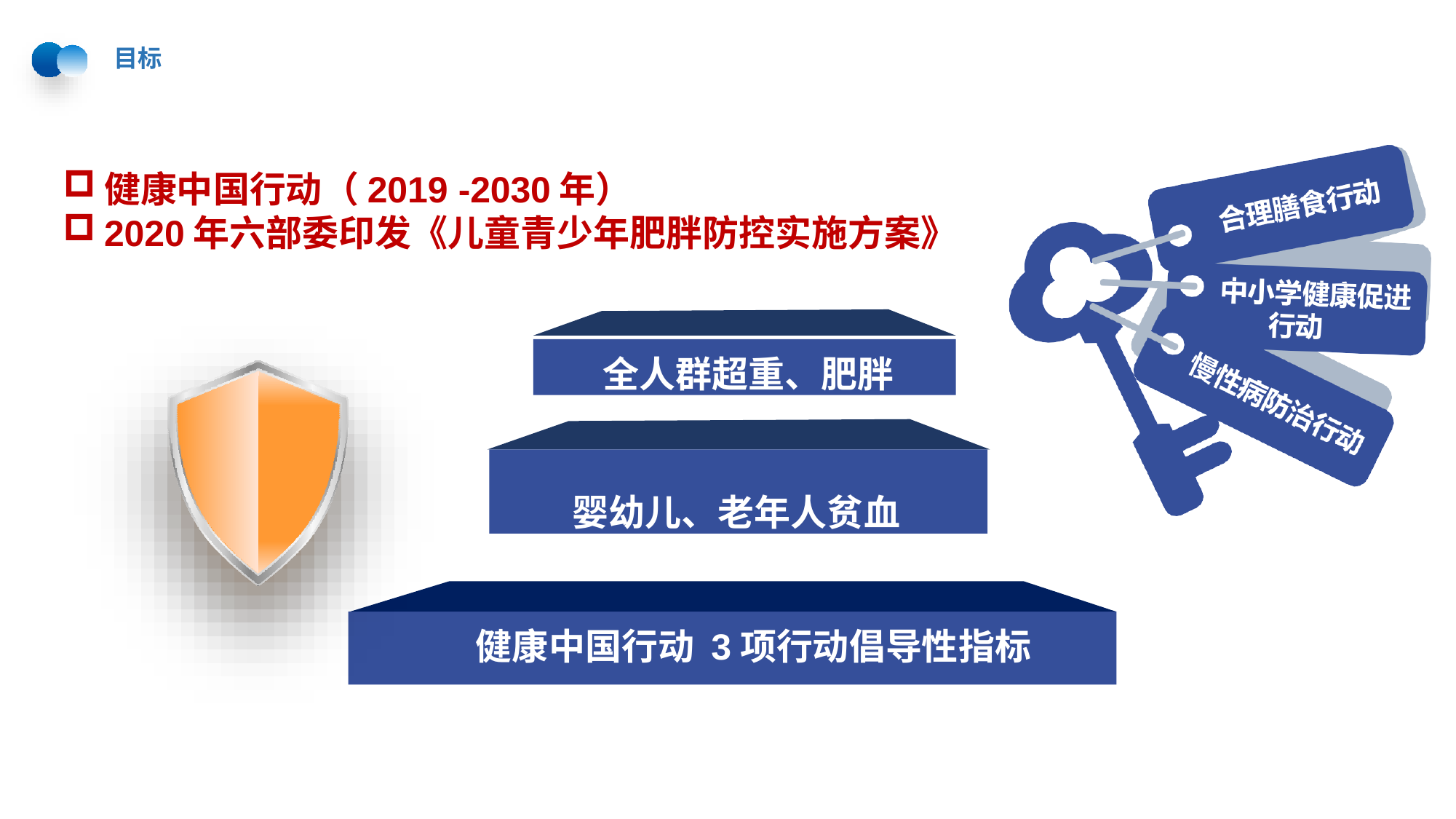

目标

# 健康中国行动（2019 -2030年）
2020年六部委印发《儿童青少年肥胖防控实施方案》

全人群超重、肥胖

婴幼儿、老年人贫血

健康中国行动 3项行动倡导性指标